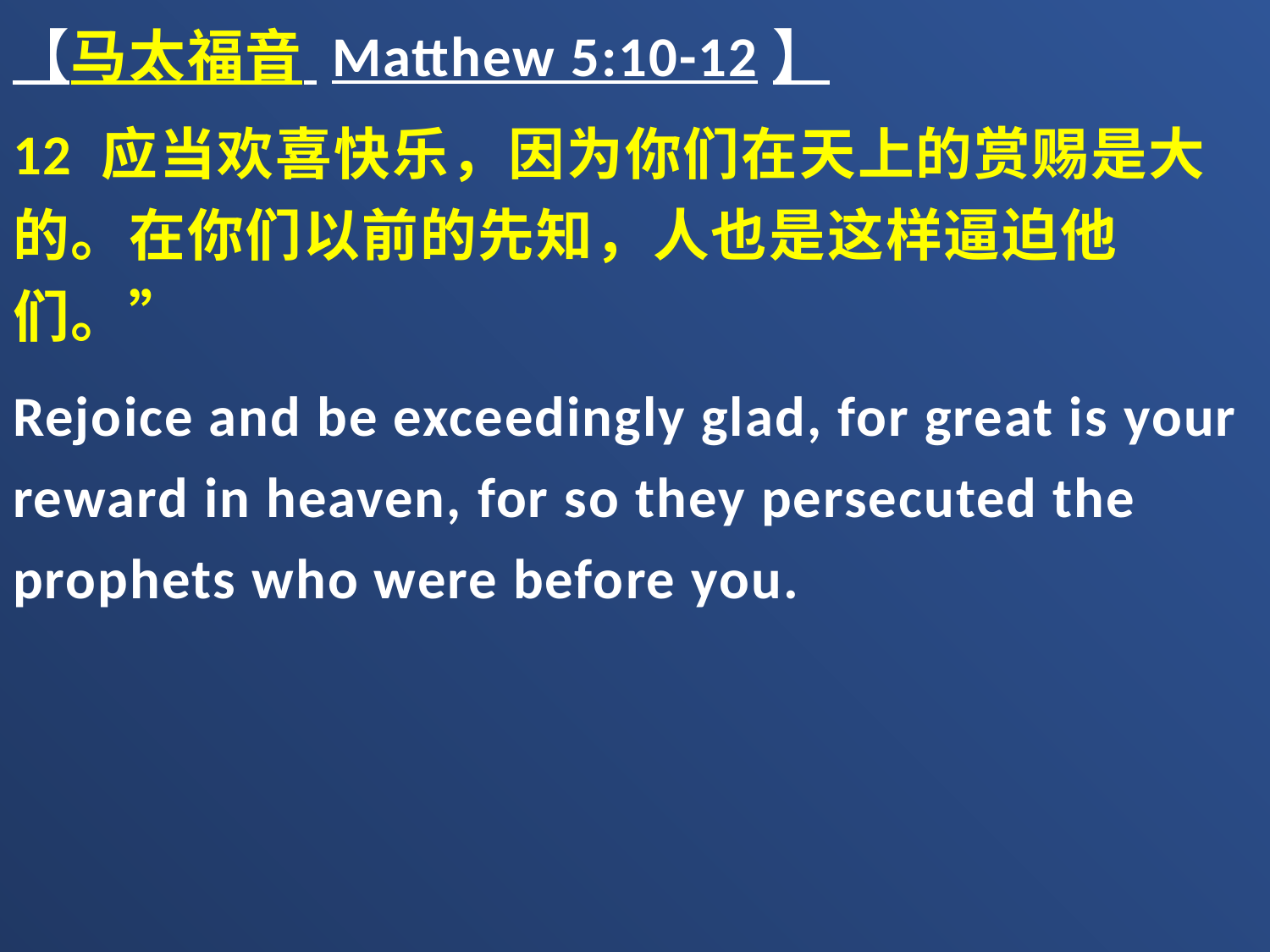

【马太福音 Matthew 5:10-12】
12 应当欢喜快乐，因为你们在天上的赏赐是大的。在你们以前的先知，人也是这样逼迫他们。”
Rejoice and be exceedingly glad, for great is your reward in heaven, for so they persecuted the prophets who were before you.